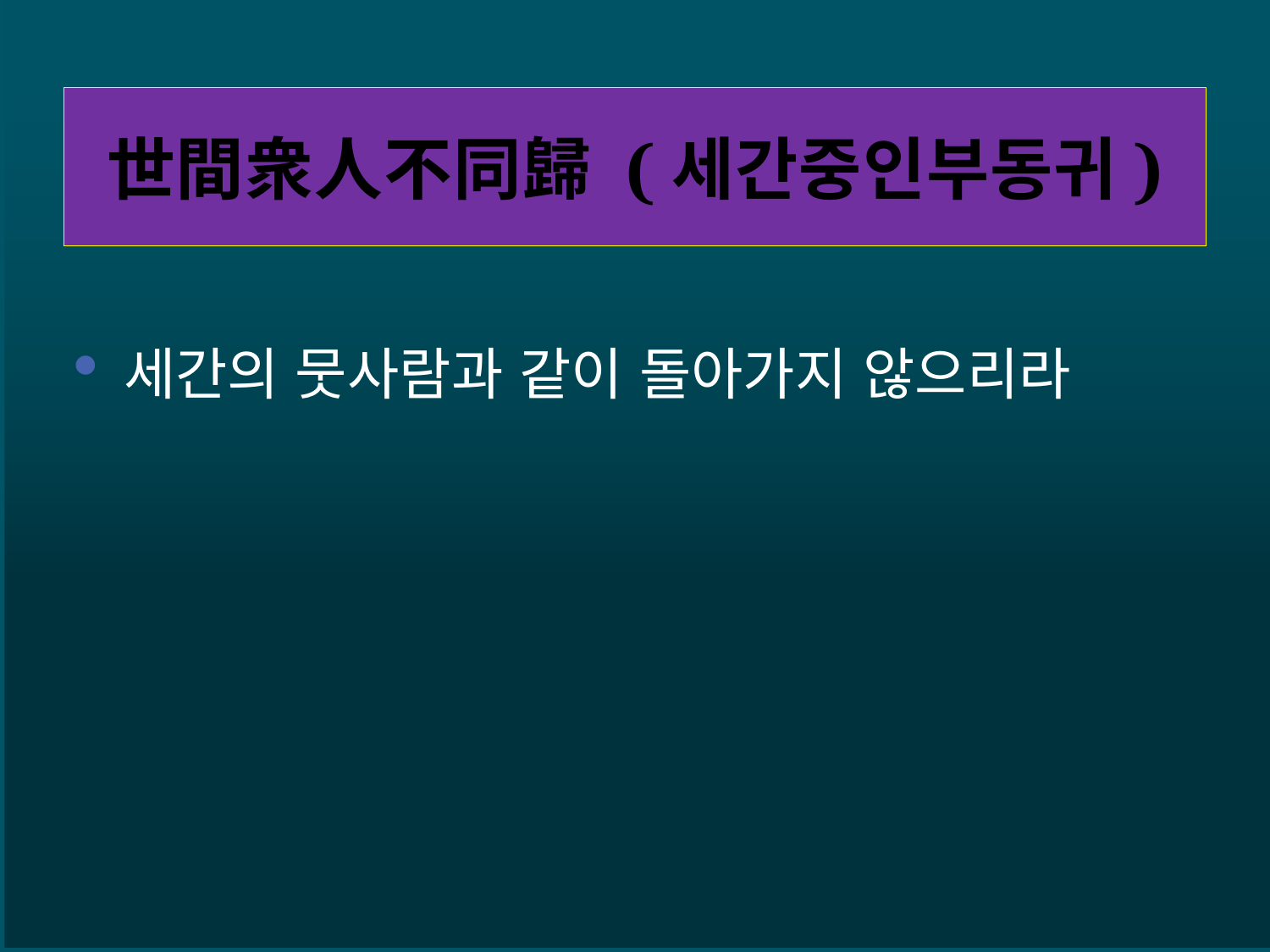

# 世間衆人不同歸 (세간중인부동귀)
세간의 뭇사람과 같이 돌아가지 않으리라